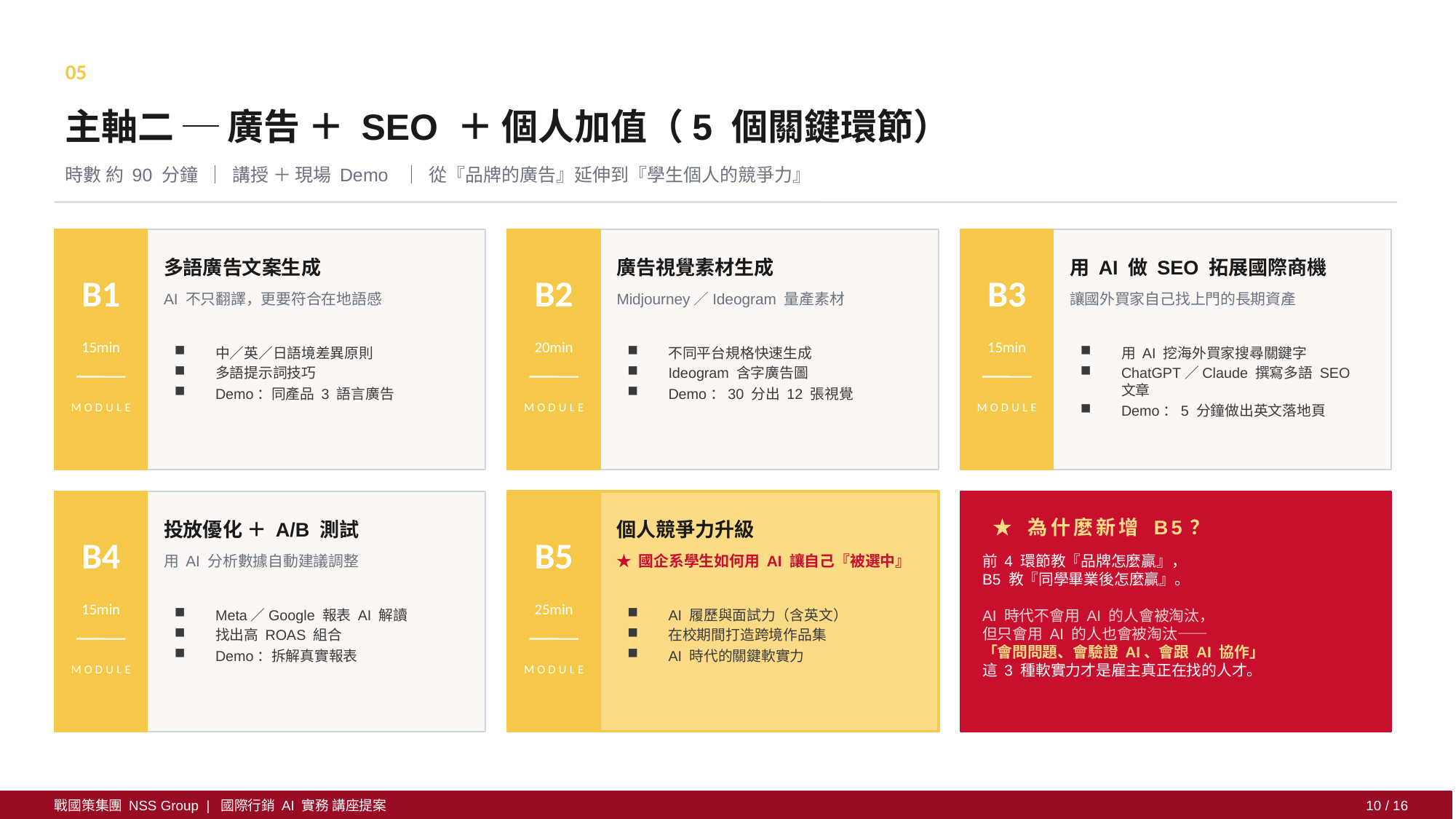

05
主軸二 ─ 廣告 ＋ SEO ＋ 個人加值（5 個關鍵環節）
時數 約 90 分鐘  ｜  講授 ＋ 現場 Demo  ｜  從『品牌的廣告』延伸到『學生個人的競爭力』

多語廣告文案生成
廣告視覺素材生成
用 AI 做 SEO 拓展國際商機
B1
B2
B3
AI 不只翻譯，更要符合在地語感
Midjourney／Ideogram 量產素材
讓國外買家自己找上門的長期資產
15min
20min
15min
中／英／日語境差異原則
多語提示詞技巧
Demo：同產品 3 語言廣告
不同平台規格快速生成
Ideogram 含字廣告圖
Demo：30 分出 12 張視覺
用 AI 挖海外買家搜尋關鍵字
ChatGPT／Claude 撰寫多語 SEO 文章
Demo：5 分鐘做出英文落地頁

MODULE
MODULE
MODULE

投放優化 ＋ A/B 測試
個人競爭力升級
★ 為什麼新增 B5？
B4
B5
用 AI 分析數據自動建議調整
★ 國企系學生如何用 AI 讓自己『被選中』
前 4 環節教『品牌怎麼贏』，
B5 教『同學畢業後怎麼贏』。

AI 時代不會用 AI 的人會被淘汰，
但只會用 AI 的人也會被淘汰——
「會問問題、會驗證 AI、會跟 AI 協作」
這 3 種軟實力才是雇主真正在找的人才。
15min
25min
Meta／Google 報表 AI 解讀
找出高 ROAS 組合
Demo：拆解真實報表
AI 履歷與面試力（含英文）
在校期間打造跨境作品集
AI 時代的關鍵軟實力

MODULE
MODULE

戰國策集團 NSS Group  |  國際行銷 AI 實務 講座提案
10 / 16